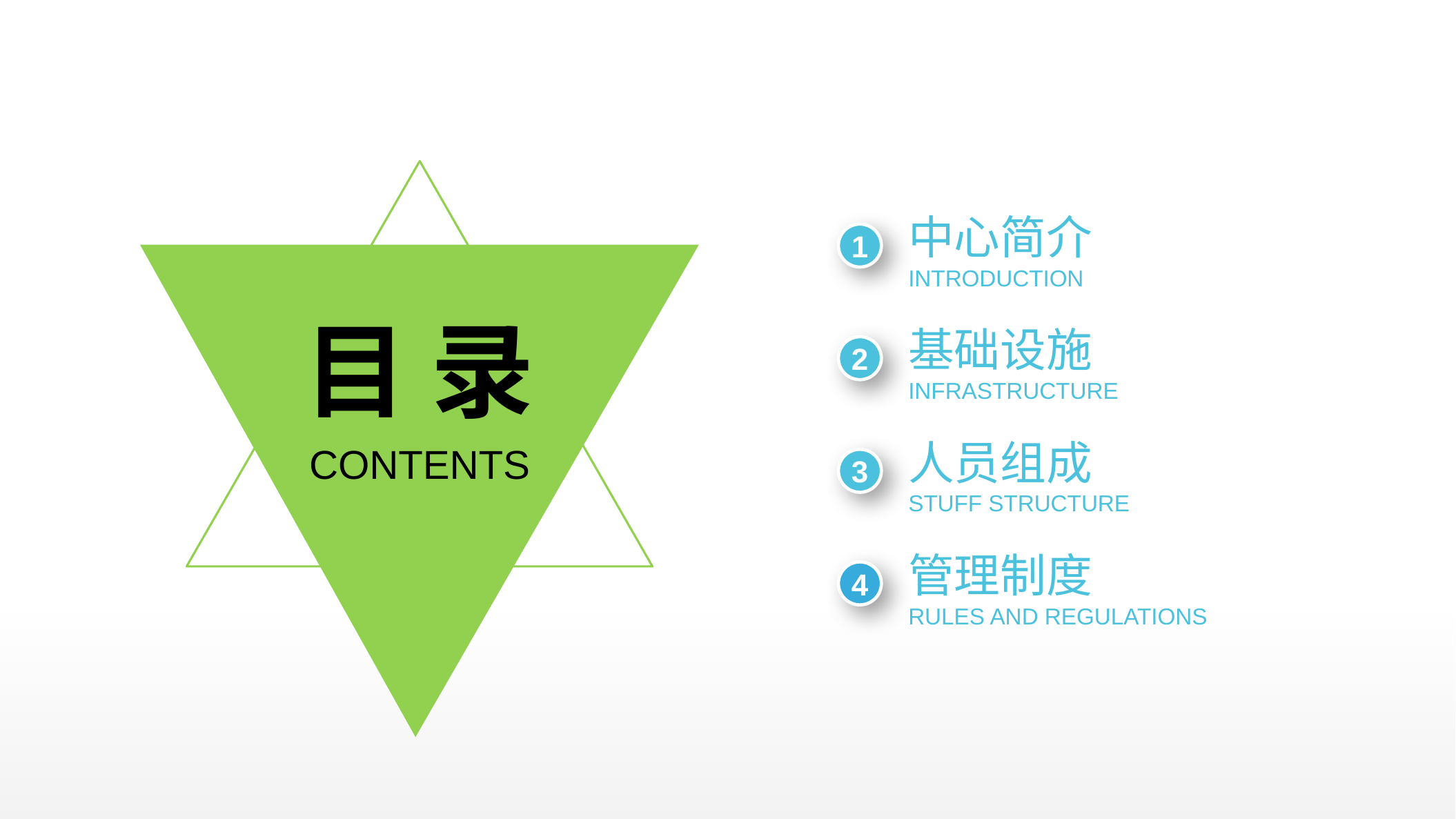

中心简介
INTRODUCTION
1

目 录
基础设施INFRASTRUCTURE
2
人员组成
STUFF STRUCTURE
CONTENTS
3
管理制度
RULES AND REGULATIONS
4